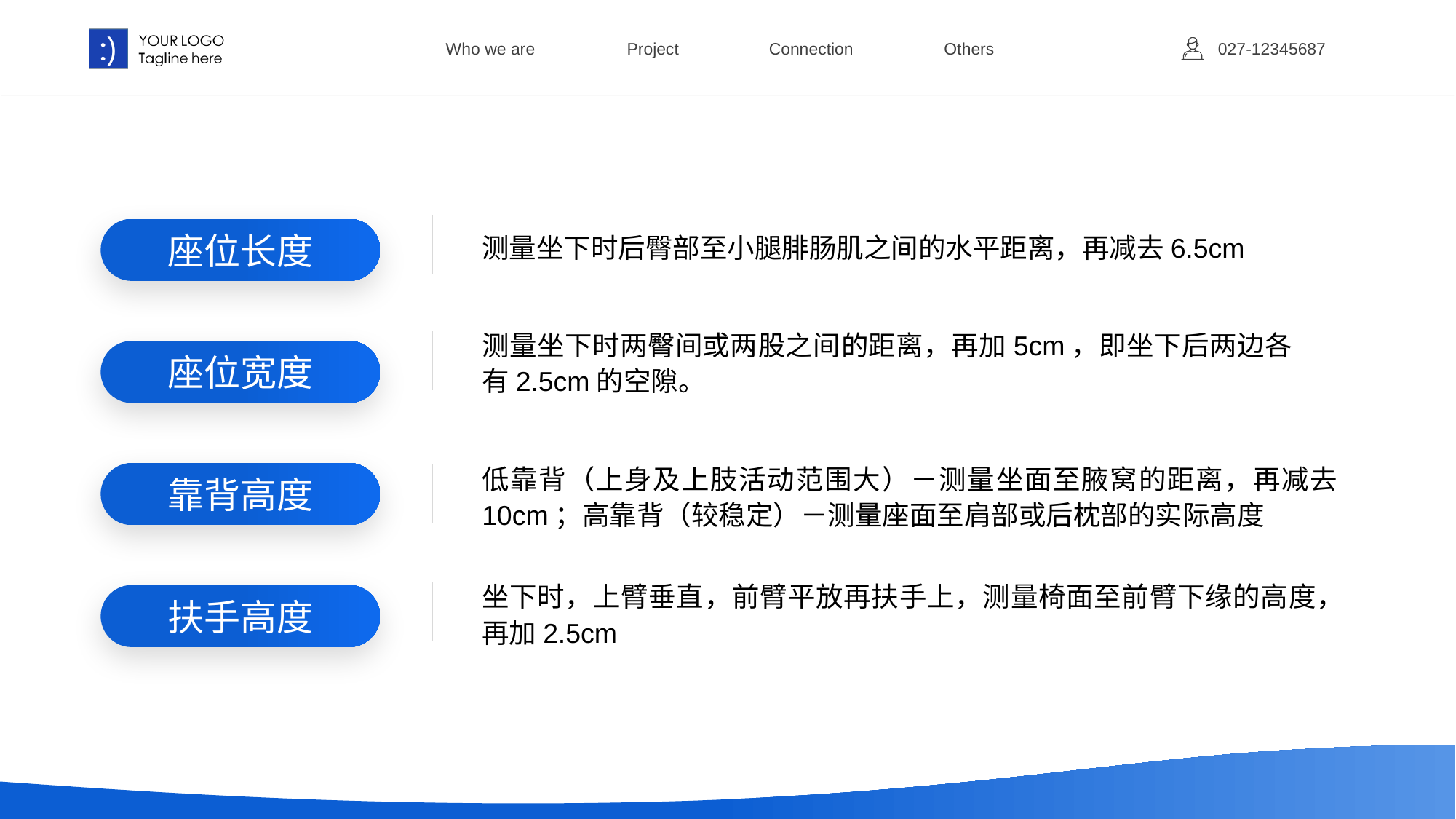

Who we are
Project
Connection
Others
027-12345687

座位长度
测量坐下时后臀部至小腿腓肠肌之间的水平距离，再减去6.5cm
测量坐下时两臀间或两股之间的距离，再加5cm，即坐下后两边各有2.5cm的空隙。
座位宽度
低靠背（上身及上肢活动范围大）－测量坐面至腋窝的距离，再减去10cm；高靠背（较稳定）－测量座面至肩部或后枕部的实际高度
靠背高度
坐下时，上臂垂直，前臂平放再扶手上，测量椅面至前臂下缘的高度，再加2.5cm
扶手高度